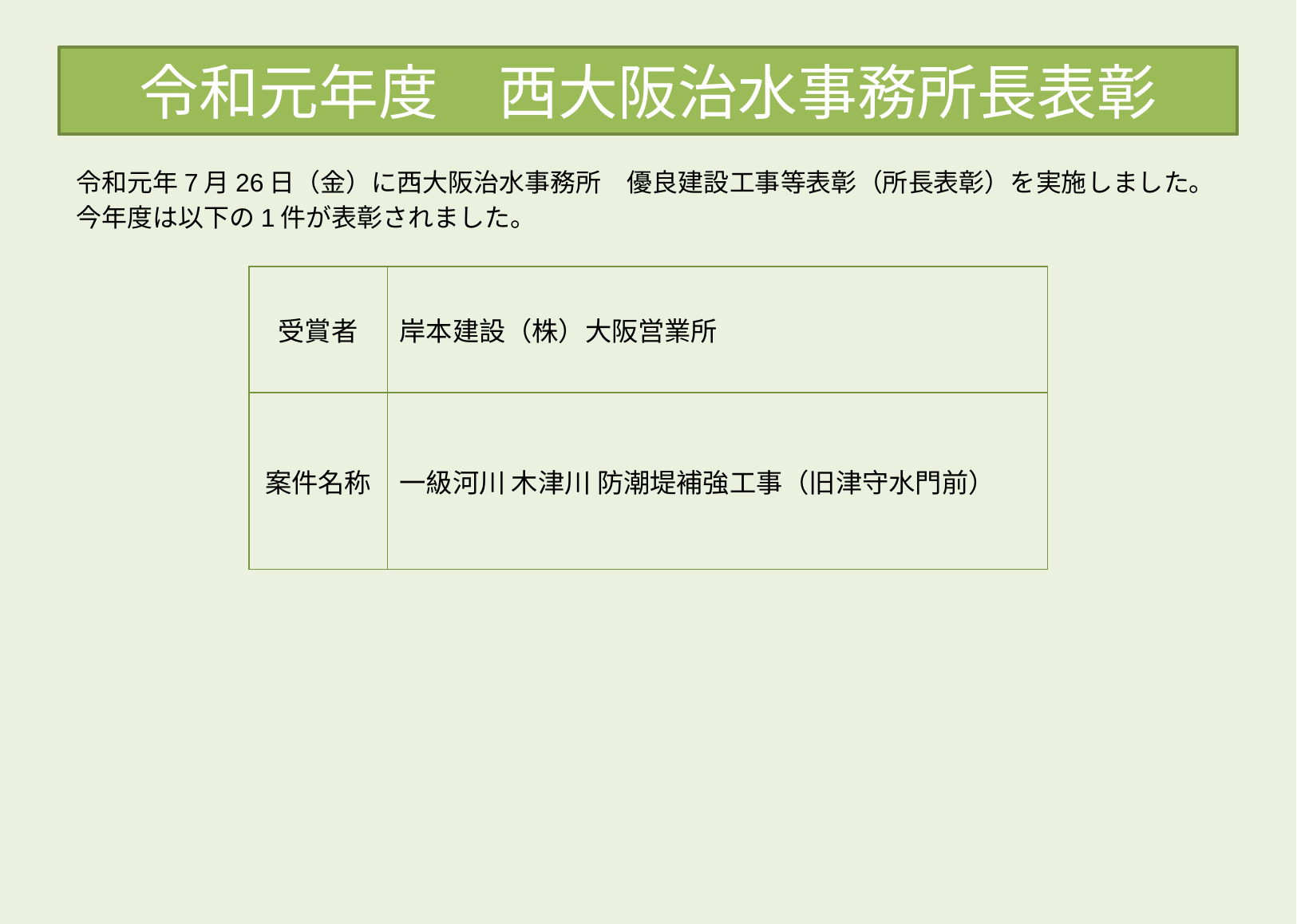

# 令和元年度　西大阪治水事務所長表彰
令和元年7月26日（金）に西大阪治水事務所　優良建設工事等表彰（所長表彰）を実施しました。
今年度は以下の1件が表彰されました。
| 受賞者 | 岸本建設（株）大阪営業所 |
| --- | --- |
| 案件名称 | 一級河川 木津川 防潮堤補強工事（旧津守水門前） |